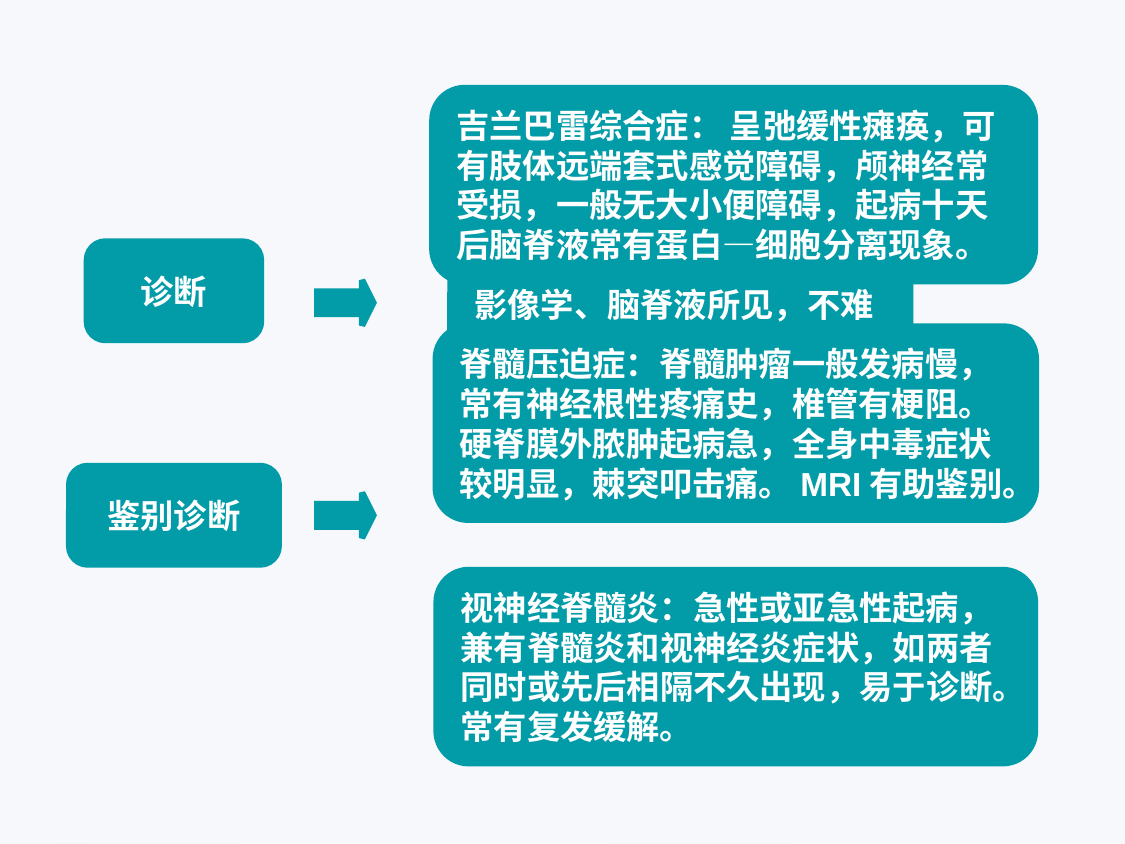

吉兰巴雷综合症： 呈弛缓性瘫痪，可有肢体远端套式感觉障碍，颅神经常受损，一般无大小便障碍，起病十天后脑脊液常有蛋白—细胞分离现象。
根据急性起病，病前的感染史，横贯性脊髓损害症状及影像学、脑脊液所见，不难诊断
诊断

脊髓压迫症：脊髓肿瘤一般发病慢，常有神经根性疼痛史，椎管有梗阻。硬脊膜外脓肿起病急，全身中毒症状较明显，棘突叩击痛。MRI有助鉴别。
鉴别诊断

视神经脊髓炎：急性或亚急性起病，兼有脊髓炎和视神经炎症状，如两者同时或先后相隔不久出现，易于诊断。常有复发缓解。